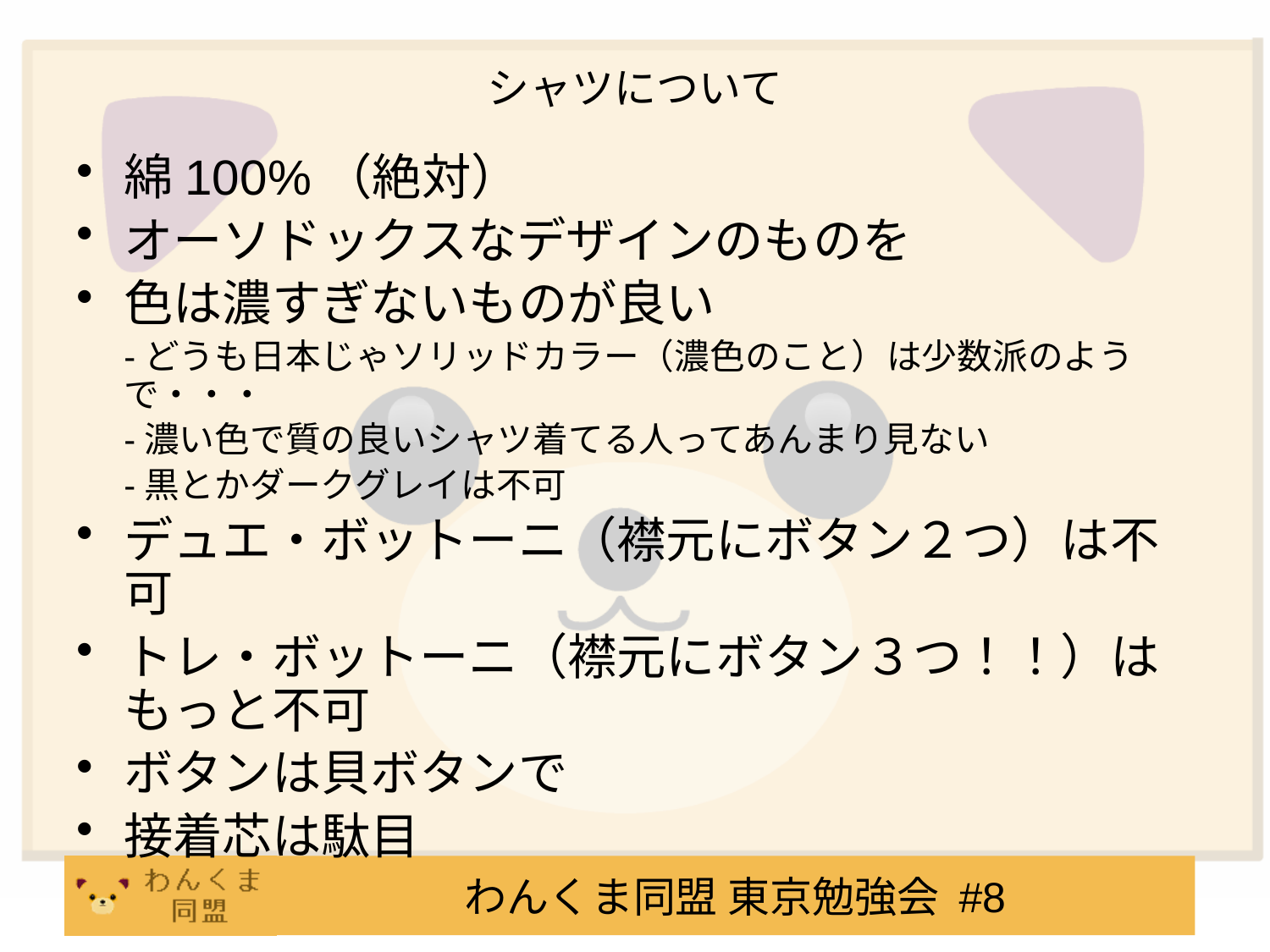

# シャツについて
綿100%（絶対）
オーソドックスなデザインのものを
色は濃すぎないものが良い
	-どうも日本じゃソリッドカラー（濃色のこと）は少数派のようで・・・
	-濃い色で質の良いシャツ着てる人ってあんまり見ない
	-黒とかダークグレイは不可
デュエ・ボットーニ（襟元にボタン２つ）は不可
トレ・ボットーニ（襟元にボタン３つ！！）はもっと不可
ボタンは貝ボタンで
接着芯は駄目